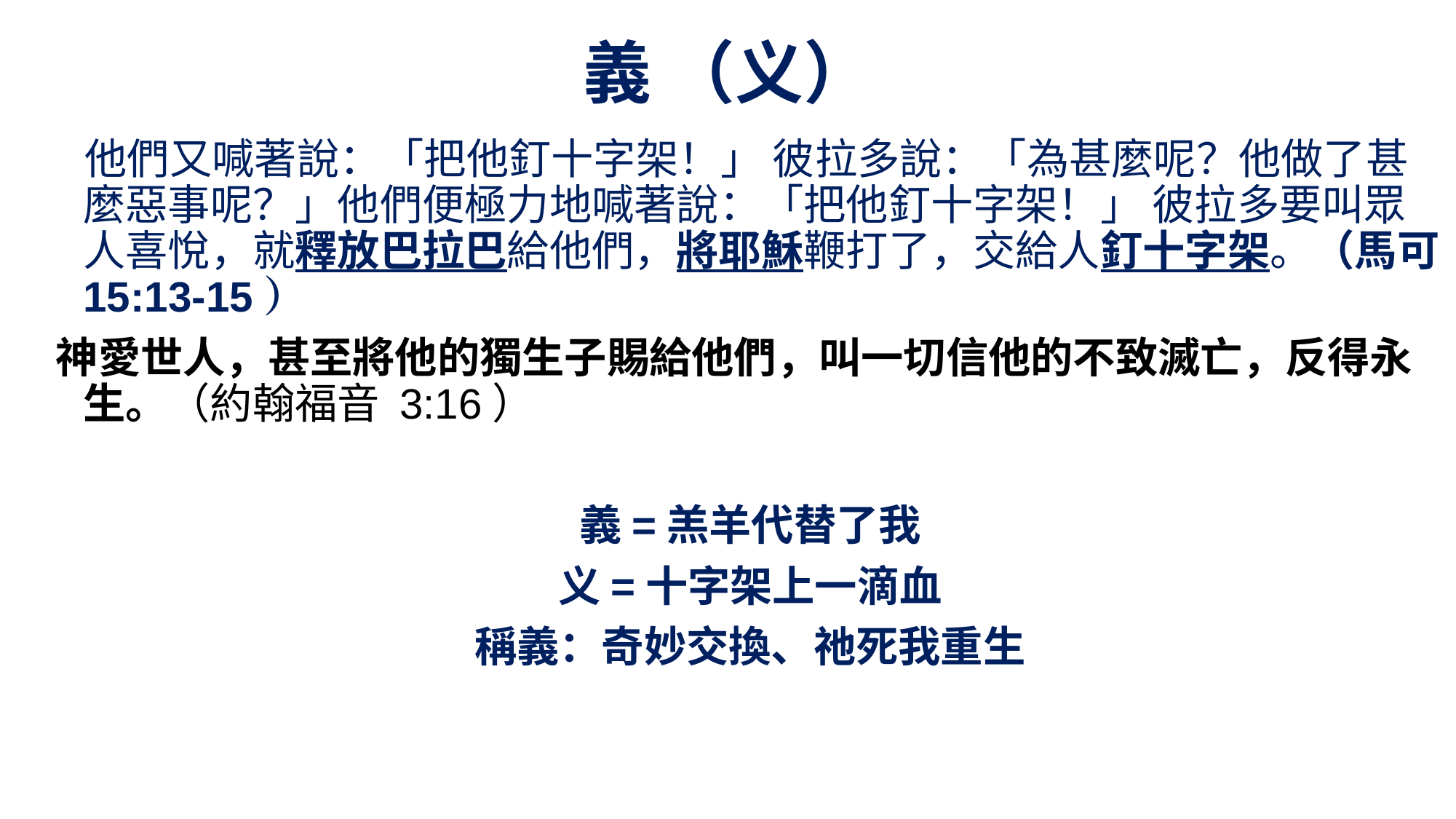

# 義 （义）
  他們又喊著說：「把他釘十字架！」 彼拉多說：「為甚麼呢？他做了甚麼惡事呢？」他們便極力地喊著說：「把他釘十字架！」 彼拉多要叫眾人喜悅，就釋放巴拉巴給他們，將耶穌鞭打了，交給人釘十字架。（馬可15:13-15）
神愛世人，甚至將他的獨生子賜給他們，叫一切信他的不致滅亡，反得永生。（約翰福音 3:16）

義=羔羊代替了我
义=十字架上一滴血
稱義：奇妙交換、祂死我重生